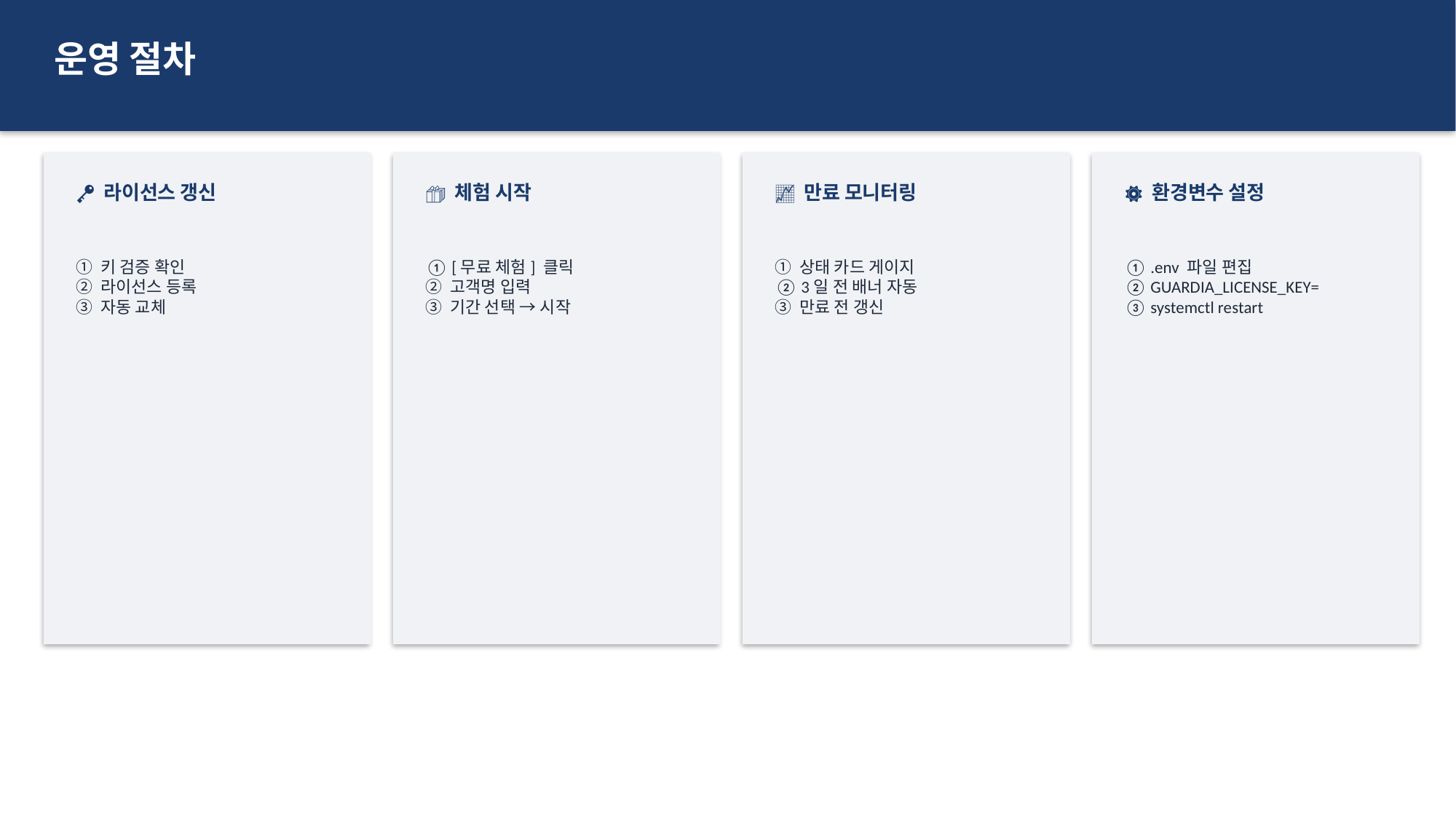

운영 절차

🔑 라이선스 갱신
🎁 체험 시작
📈 만료 모니터링
⚙️ 환경변수 설정
① 키 검증 확인
② 라이선스 등록
③ 자동 교체
① [무료 체험] 클릭
② 고객명 입력
③ 기간 선택 → 시작
① 상태 카드 게이지
② 3일 전 배너 자동
③ 만료 전 갱신
① .env 파일 편집
② GUARDIA_LICENSE_KEY=
③ systemctl restart